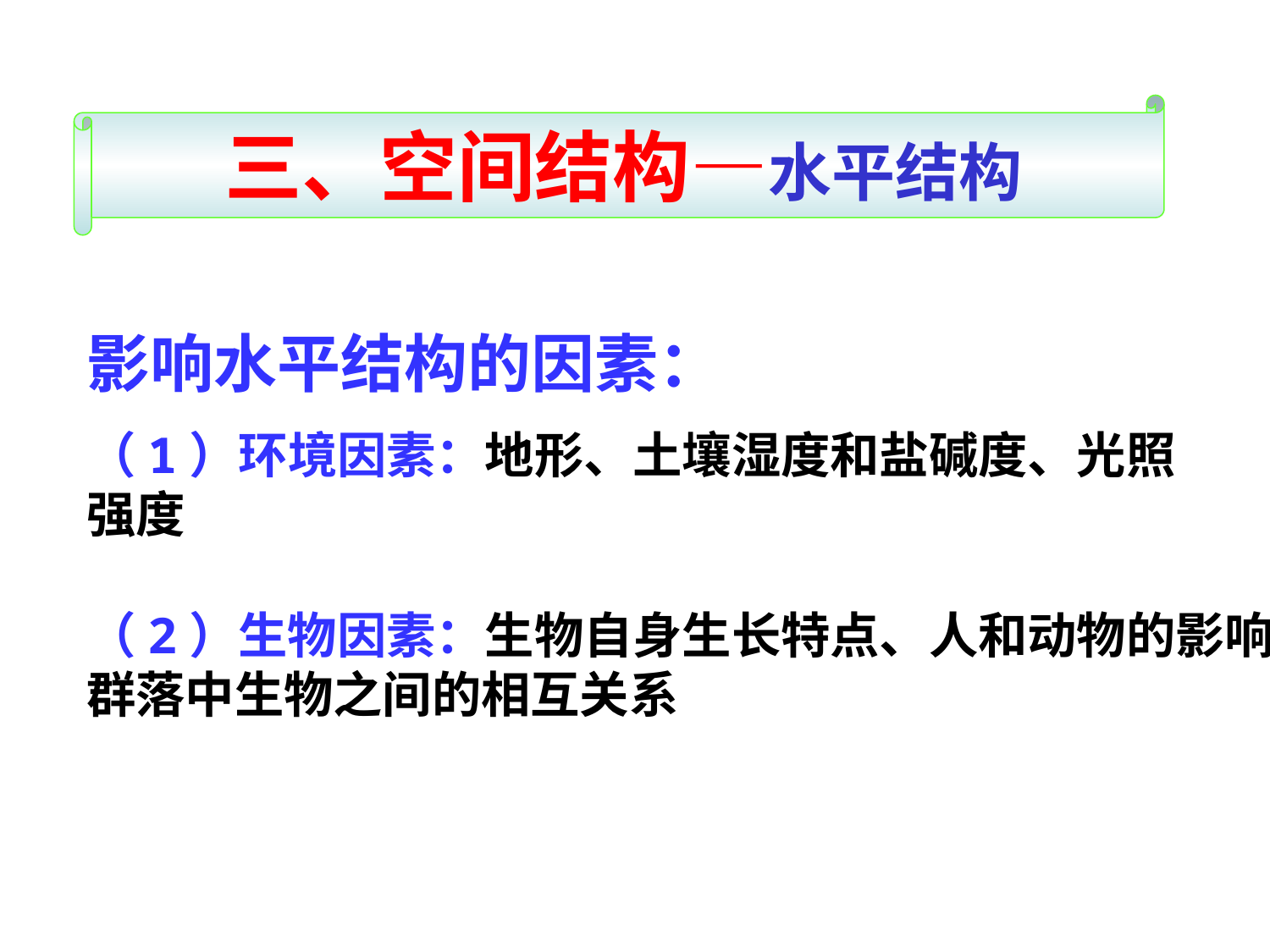

#
三、空间结构—水平结构
影响水平结构的因素：
（1）环境因素：地形、土壤湿度和盐碱度、光照强度
（2）生物因素：生物自身生长特点、人和动物的影响、群落中生物之间的相互关系